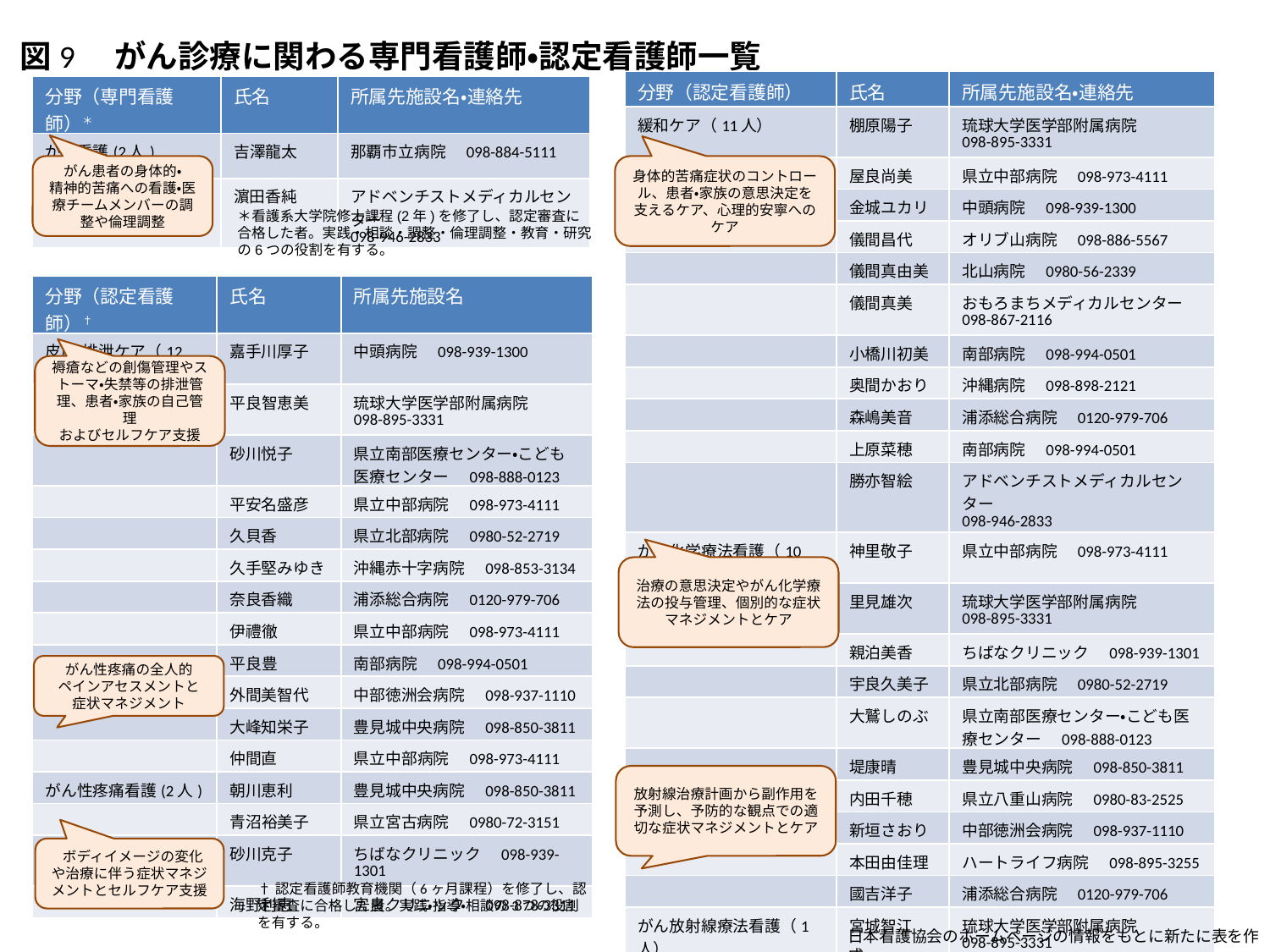

図9　がん診療に関わる専門看護師・認定看護師一覧
| 分野（認定看護師） | 氏名 | 所属先施設名・連絡先 |
| --- | --- | --- |
| 緩和ケア（11人） | 棚原陽子 | 琉球大学医学部附属病院 098-895-3331 |
|  | 屋良尚美 | 県立中部病院　098-973-4111 |
|  | 金城ユカリ | 中頭病院　098-939-1300 |
|  | 儀間昌代 | オリブ山病院　098-886-5567 |
|  | 儀間真由美 | 北山病院　0980-56-2339 |
|  | 儀間真美 | おもろまちメディカルセンター 098-867-2116 |
|  | 小橋川初美 | 南部病院　098-994-0501 |
|  | 奥間かおり | 沖縄病院　098-898-2121 |
|  | 森嶋美音 | 浦添総合病院　0120-979-706 |
|  | 上原菜穂 | 南部病院　098-994-0501 |
|  | 勝亦智絵 | アドベンチストメディカルセンター 098-946-2833 |
| がん化学療法看護（10人） | 神里敬子 | 県立中部病院　098-973-4111 |
|  | 里見雄次 | 琉球大学医学部附属病院 098-895-3331 |
|  | 親泊美香 | ちばなクリニック　098-939-1301 |
|  | 宇良久美子 | 県立北部病院　0980-52-2719 |
|  | 大鷲しのぶ | 県立南部医療センター・こども医療センター　098-888-0123 |
|  | 堤康晴 | 豊見城中央病院　098-850-3811 |
|  | 内田千穂 | 県立八重山病院　0980-83-2525 |
|  | 新垣さおり | 中部徳洲会病院　098-937-1110 |
|  | 本田由佳理 | ハートライフ病院　098-895-3255 |
|  | 國吉洋子 | 浦添総合病院　0120-979-706 |
| がん放射線療法看護（1人） | 宮城智江 | 琉球大学医学部附属病院 098-895-3331 |
| 分野（専門看護師）＊ | 氏名 | 所属先施設名・連絡先 |
| --- | --- | --- |
| がん看護(2人) | 吉澤龍太 | 那覇市立病院　098-884-5111 |
|  | 濵田香純 | アドベンチストメディカルセンター 098-946-2833 |
がん患者の身体的・
精神的苦痛への看護・医療チームメンバーの調整や倫理調整
身体的苦痛症状のコントロール、患者・家族の意思決定を支えるケア、心理的安寧へのケア
＊看護系大学院修士課程(2年)を修了し、認定審査に合格した者。実践・相談・調整・倫理調整・教育・研究の6つの役割を有する。
| 分野（認定看護師）† | 氏名 | 所属先施設名 |
| --- | --- | --- |
| 皮膚・排泄ケア（12人） | 嘉手川厚子 | 中頭病院　098-939-1300 |
|  | 平良智恵美 | 琉球大学医学部附属病院 098-895-3331 |
|  | 砂川悦子 | 県立南部医療センター・こども医療センター　098-888-0123 |
|  | 平安名盛彦 | 県立中部病院　098-973-4111 |
|  | 久貝香 | 県立北部病院　0980-52-2719 |
|  | 久手堅みゆき | 沖縄赤十字病院　098-853-3134 |
|  | 奈良香織 | 浦添総合病院　0120-979-706 |
|  | 伊禮徹 | 県立中部病院　098-973-4111 |
|  | 平良豊 | 南部病院　098-994-0501 |
|  | 外間美智代 | 中部徳洲会病院　098-937-1110 |
|  | 大峰知栄子 | 豊見城中央病院　098-850-3811 |
|  | 仲間直 | 県立中部病院　098-973-4111 |
| がん性疼痛看護(2人) | 朝川恵利 | 豊見城中央病院　098-850-3811 |
|  | 青沼裕美子 | 県立宮古病院　0980-72-3151 |
| 乳がん看護（2人） | 砂川克子 | ちばなクリニック　098-939-1301 |
|  | 海野利恵 | 宮良クリニック　098-878-3311 |
褥瘡などの創傷管理やストーマ・失禁等の排泄管理、患者・家族の自己管理
およびセルフケア支援
治療の意思決定やがん化学療法の投与管理、個別的な症状マネジメントとケア
がん性疼痛の全人的
ペインアセスメントと
症状マネジメント
放射線治療計画から副作用を予測し、予防的な観点での適切な症状マネジメントとケア
 ボディイメージの変化や治療に伴う症状マネジメントとセルフケア支援
†認定看護師教育機関（6ヶ月課程）を修了し、認定審査に合格した者。実践・指導・相談の3つの役割を有する。
日本看護協会のホームページの情報をもとに新たに表を作成